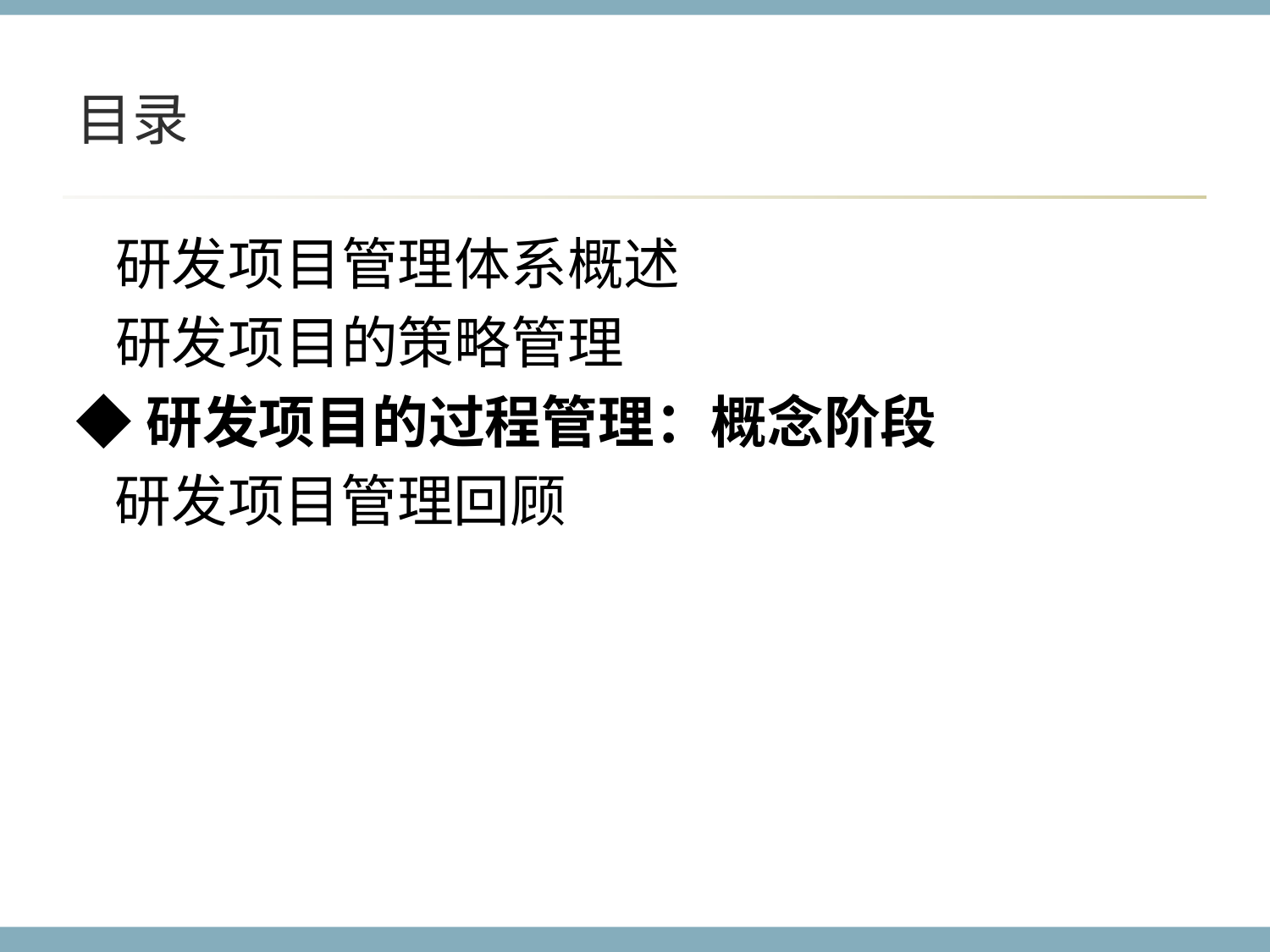

# 目录
  研发项目管理体系概述
  研发项目的策略管理
◆研发项目的过程管理：概念阶段
  研发项目管理回顾